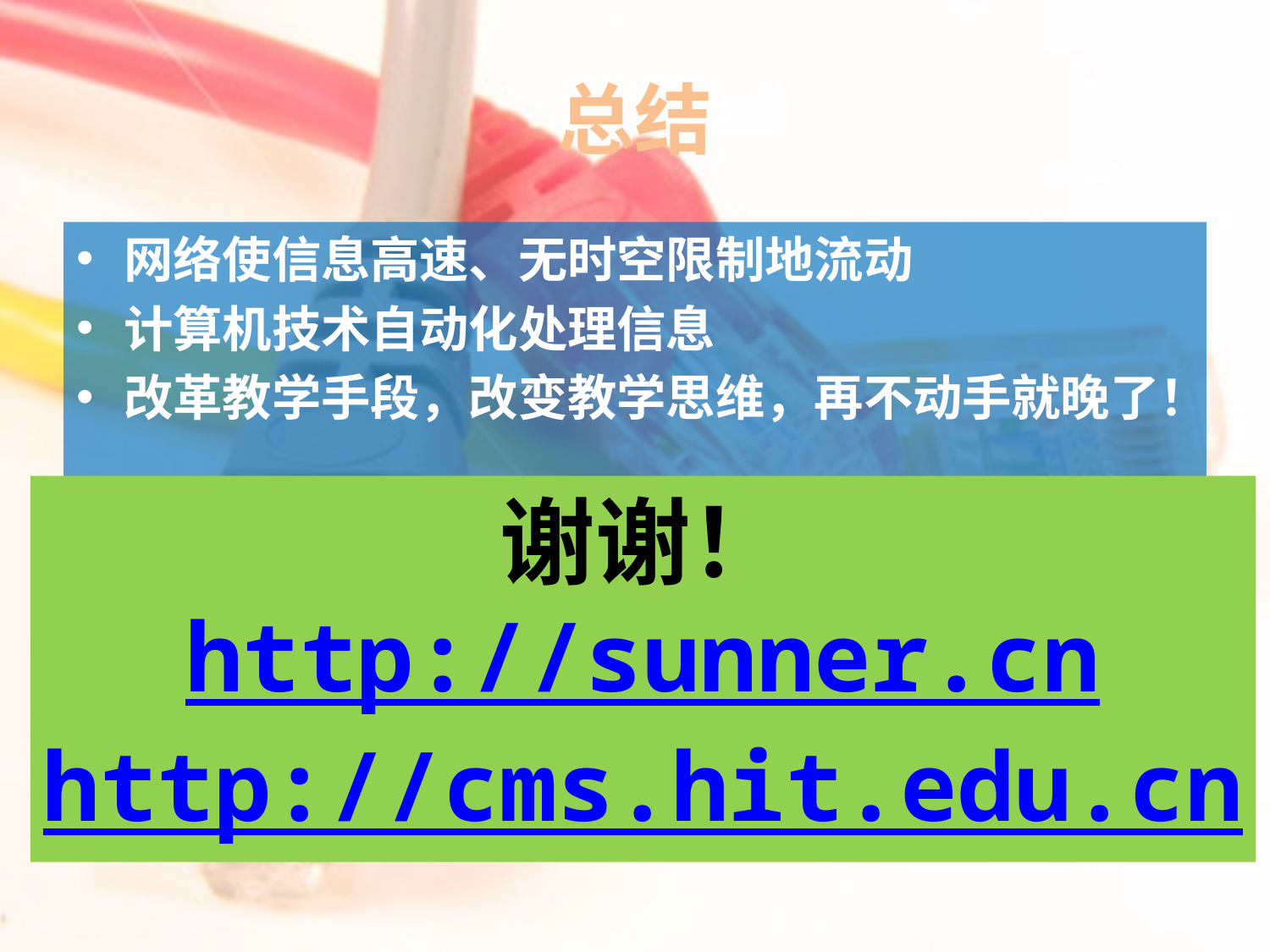

# 总结
网络使信息高速、无时空限制地流动
计算机技术自动化处理信息
改革教学手段，改变教学思维，再不动手就晚了！
谢谢！
http://sunner.cn
http://cms.hit.edu.cn